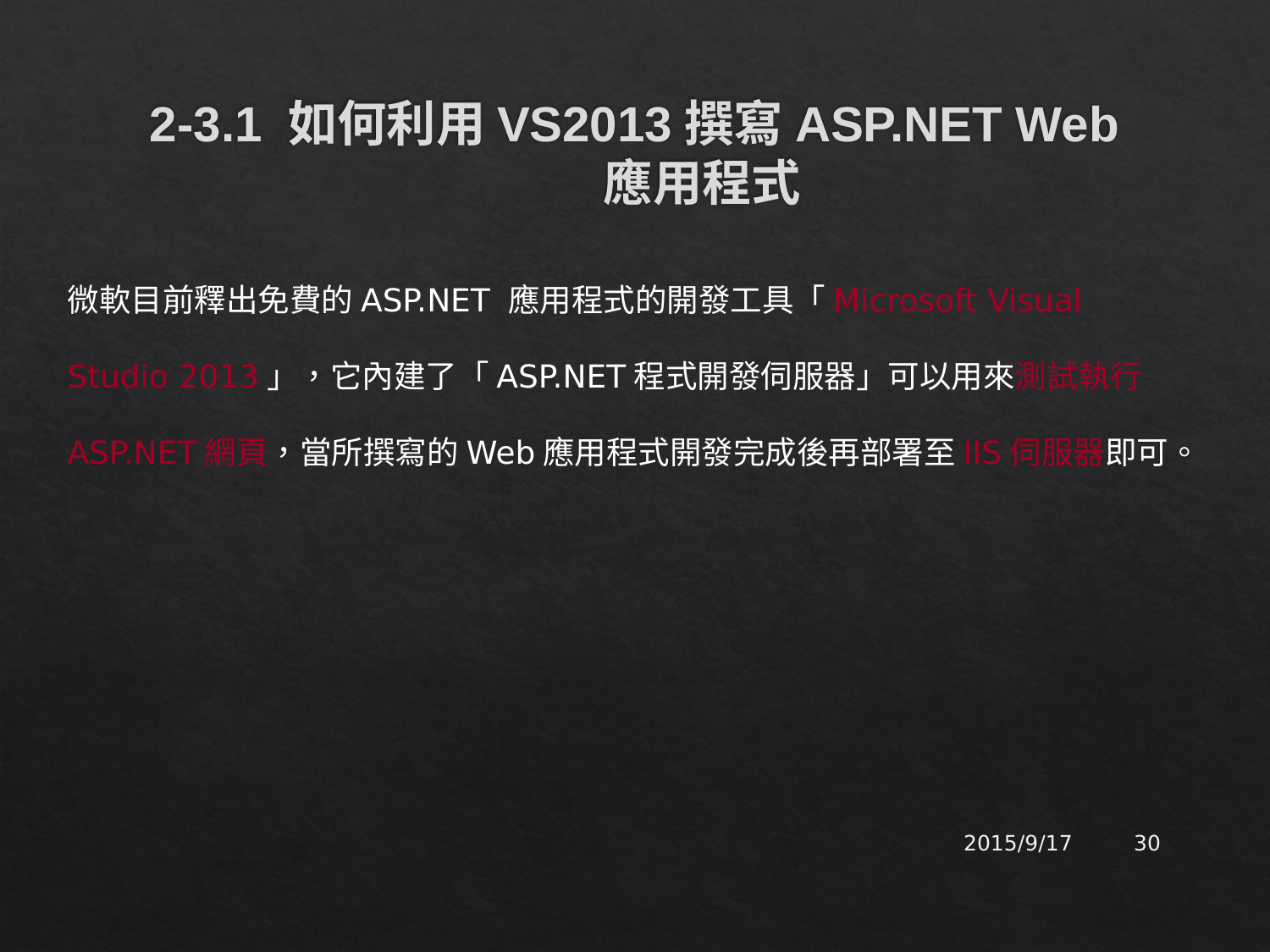

# 2-3.1 如何利用VS2013撰寫ASP.NET Web 應用程式
微軟目前釋出免費的ASP.NET 應用程式的開發工具「Microsoft Visual Studio 2013」，它內建了「ASP.NET程式開發伺服器」可以用來測試執行ASP.NET網頁，當所撰寫的Web應用程式開發完成後再部署至IIS伺服器即可。
2015/9/17
30